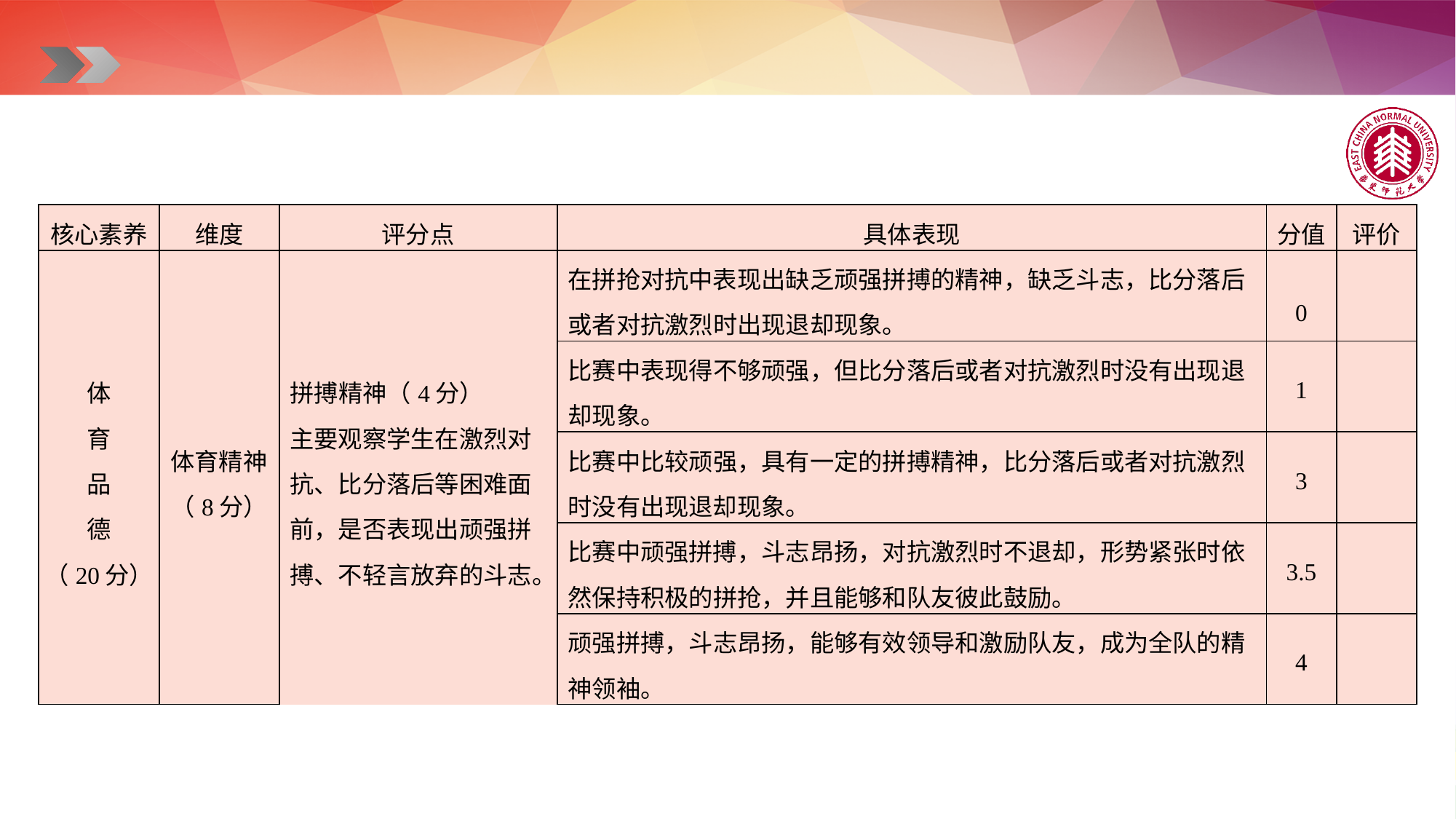

| 核心素养 | 维度 | 评分点 | 具体表现 | 分值 | 评价 |
| --- | --- | --- | --- | --- | --- |
| 体 育 品 德 （20分） | 体育精神 （8分） | 拼搏精神（4分） 主要观察学生在激烈对抗、比分落后等困难面前，是否表现出顽强拼搏、不轻言放弃的斗志。 | 在拼抢对抗中表现出缺乏顽强拼搏的精神，缺乏斗志，比分落后或者对抗激烈时出现退却现象。 | 0 |  |
|  |  |  | 比赛中表现得不够顽强，但比分落后或者对抗激烈时没有出现退却现象。 | 1 |  |
|  |  |  | 比赛中比较顽强，具有一定的拼搏精神，比分落后或者对抗激烈时没有出现退却现象。 | 3 |  |
|  |  |  | 比赛中顽强拼搏，斗志昂扬，对抗激烈时不退却，形势紧张时依然保持积极的拼抢，并且能够和队友彼此鼓励。 | 3.5 |  |
|  |  |  | 顽强拼搏，斗志昂扬，能够有效领导和激励队友，成为全队的精神领袖。 | 4 |  |